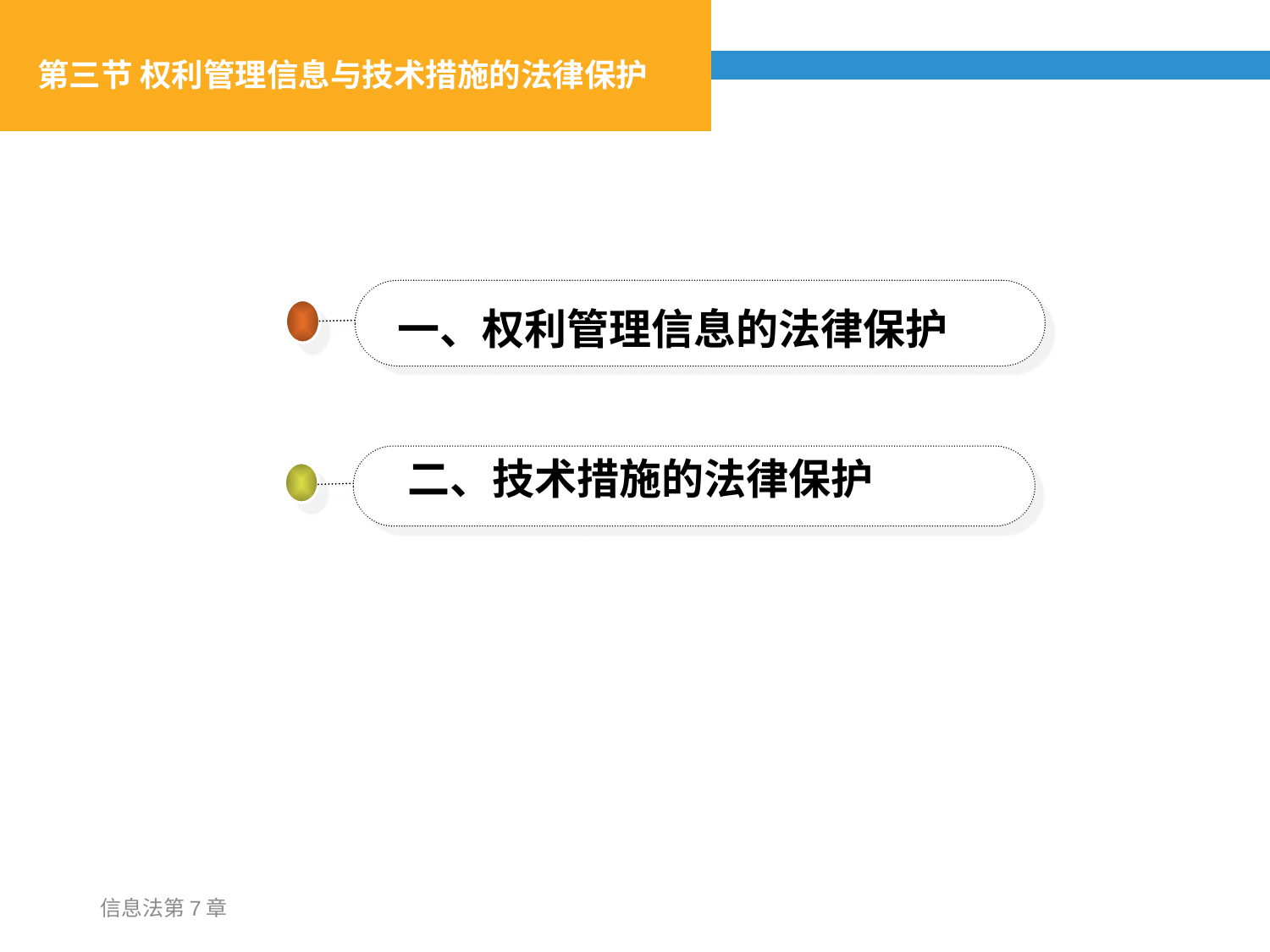

# 第三节 权利管理信息与技术措施的法律保护

一、权利管理信息的法律保护

二、技术措施的法律保护
信息法第7章